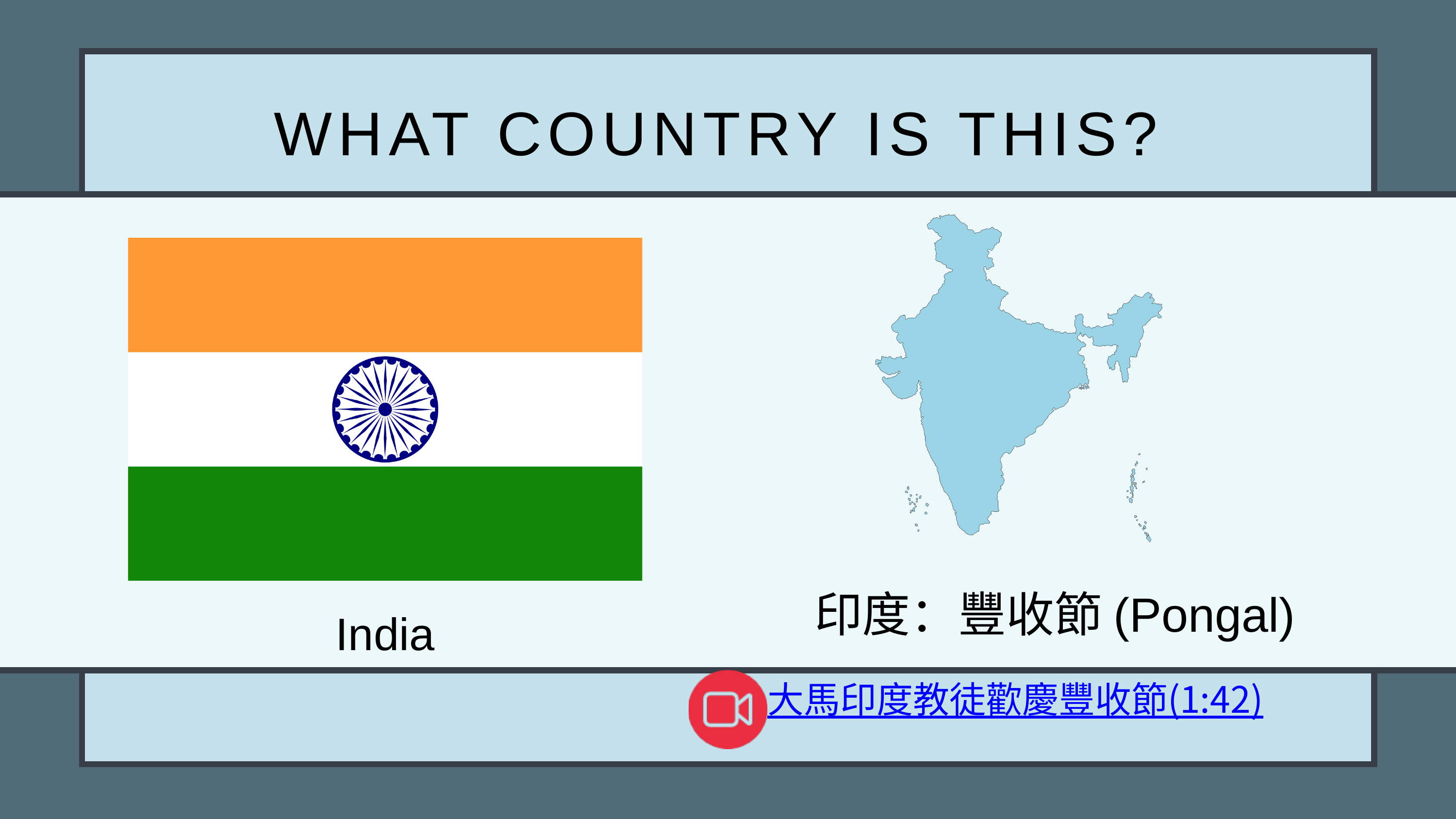

WHAT COUNTRY IS THIS?

印度：豐收節(Pongal)
India

大馬印度教徒歡慶豐收節(1:42)